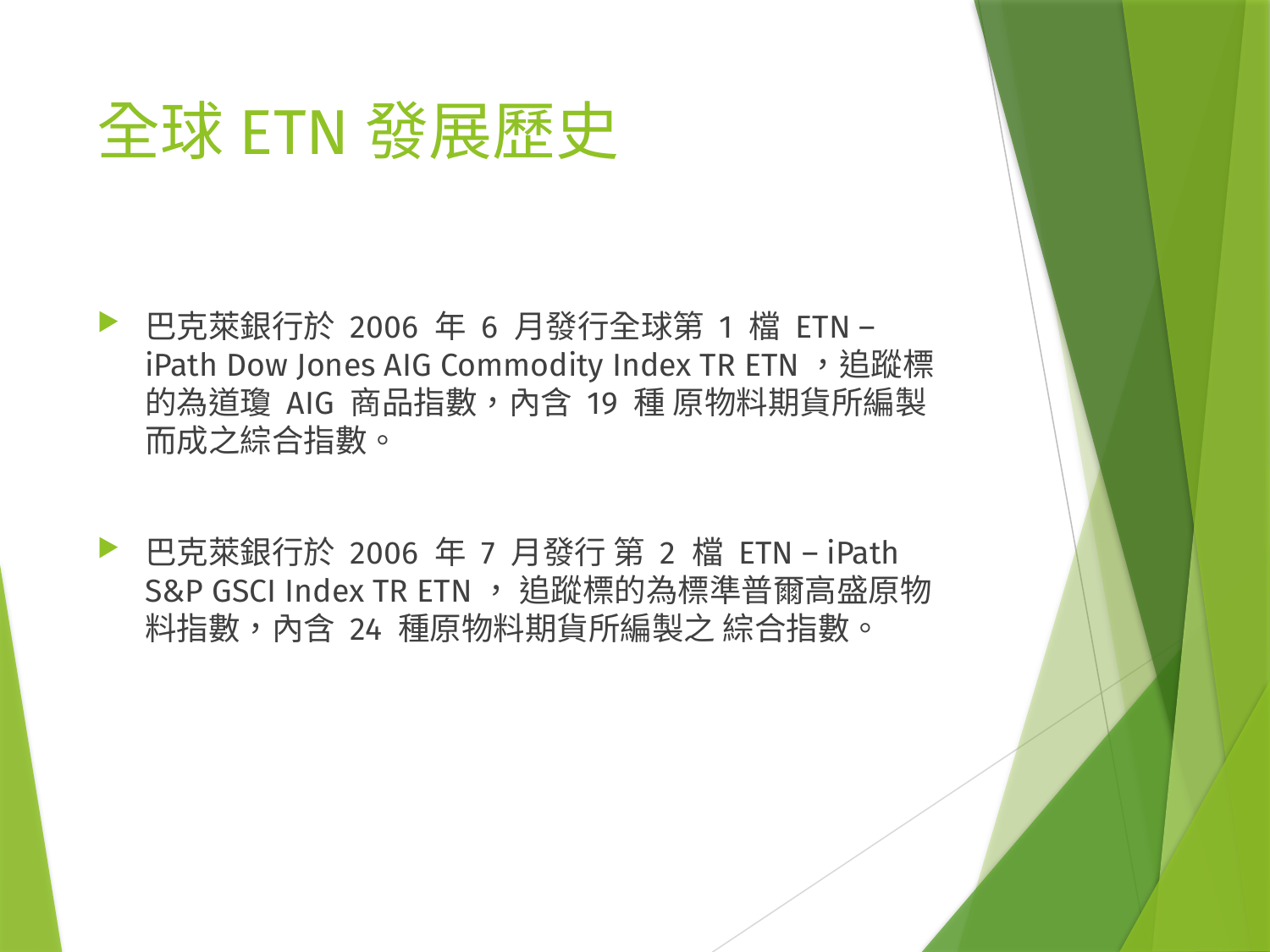

# 全球ETN發展歷史
巴克萊銀行於 2006 年 6 月發行全球第 1 檔 ETN – iPath Dow Jones AIG Commodity Index TR ETN，追蹤標的為道瓊 AIG 商品指數，內含 19 種 原物料期貨所編製而成之綜合指數。

巴克萊銀行於 2006 年 7 月發行 第 2 檔 ETN – iPath S&P GSCI Index TR ETN， 追蹤標的為標準普爾高盛原物料指數，內含 24 種原物料期貨所編製之 綜合指數。